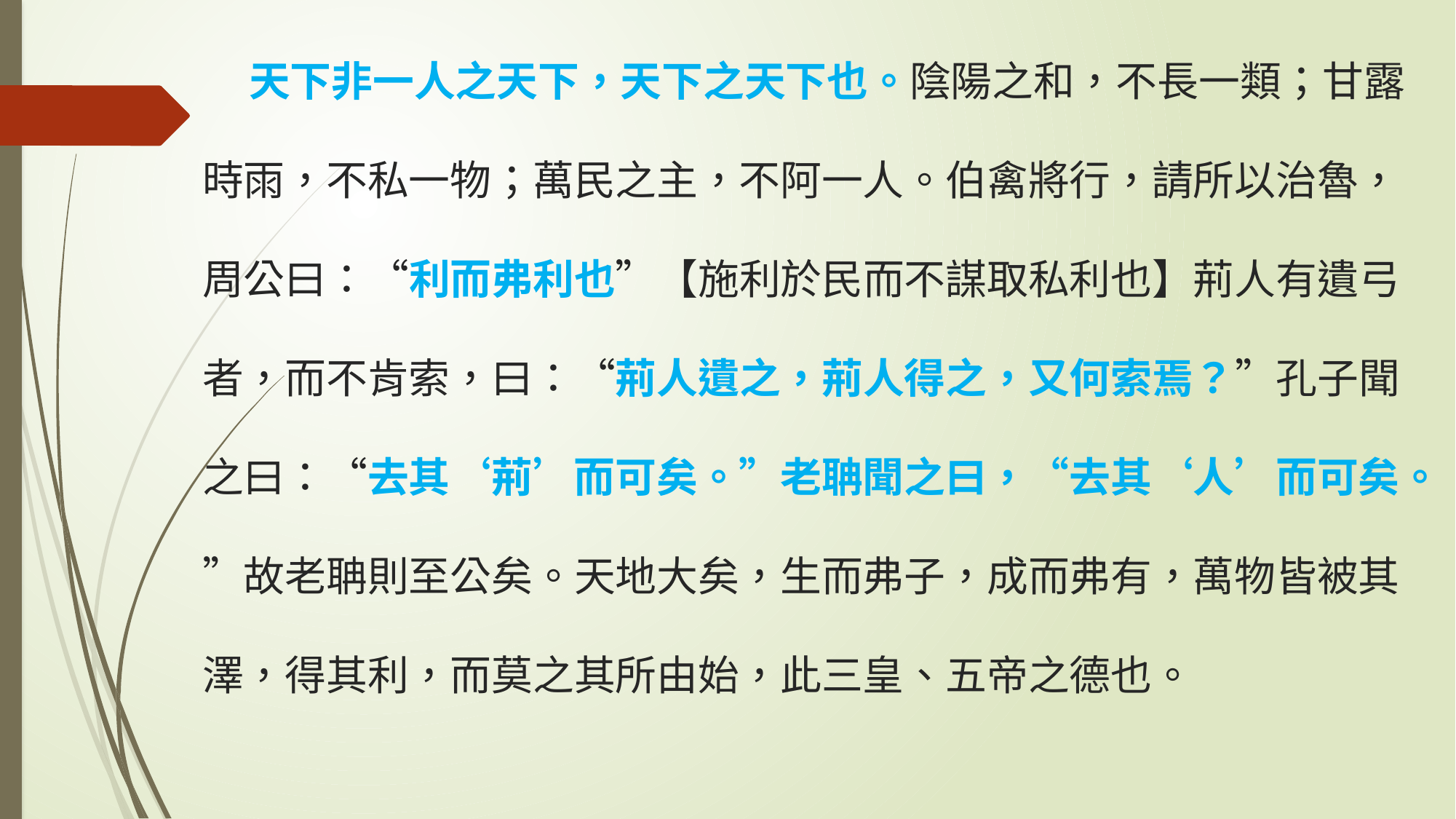

# 天下非一人之天下，天下之天下也。陰陽之和，不長一類；甘露時雨，不私一物；萬民之主，不阿一人。伯禽將行，請所以治魯，周公曰：“利而弗利也”【施利於民而不謀取私利也】荊人有遺弓者，而不肯索，曰：“荊人遺之，荊人得之，又何索焉？”孔子聞之曰：“去其‘荊’而可矣。”老聃聞之曰，“去其‘人’而可矣。”故老聃則至公矣。天地大矣，生而弗子，成而弗有，萬物皆被其澤，得其利，而莫之其所由始，此三皇、五帝之德也。